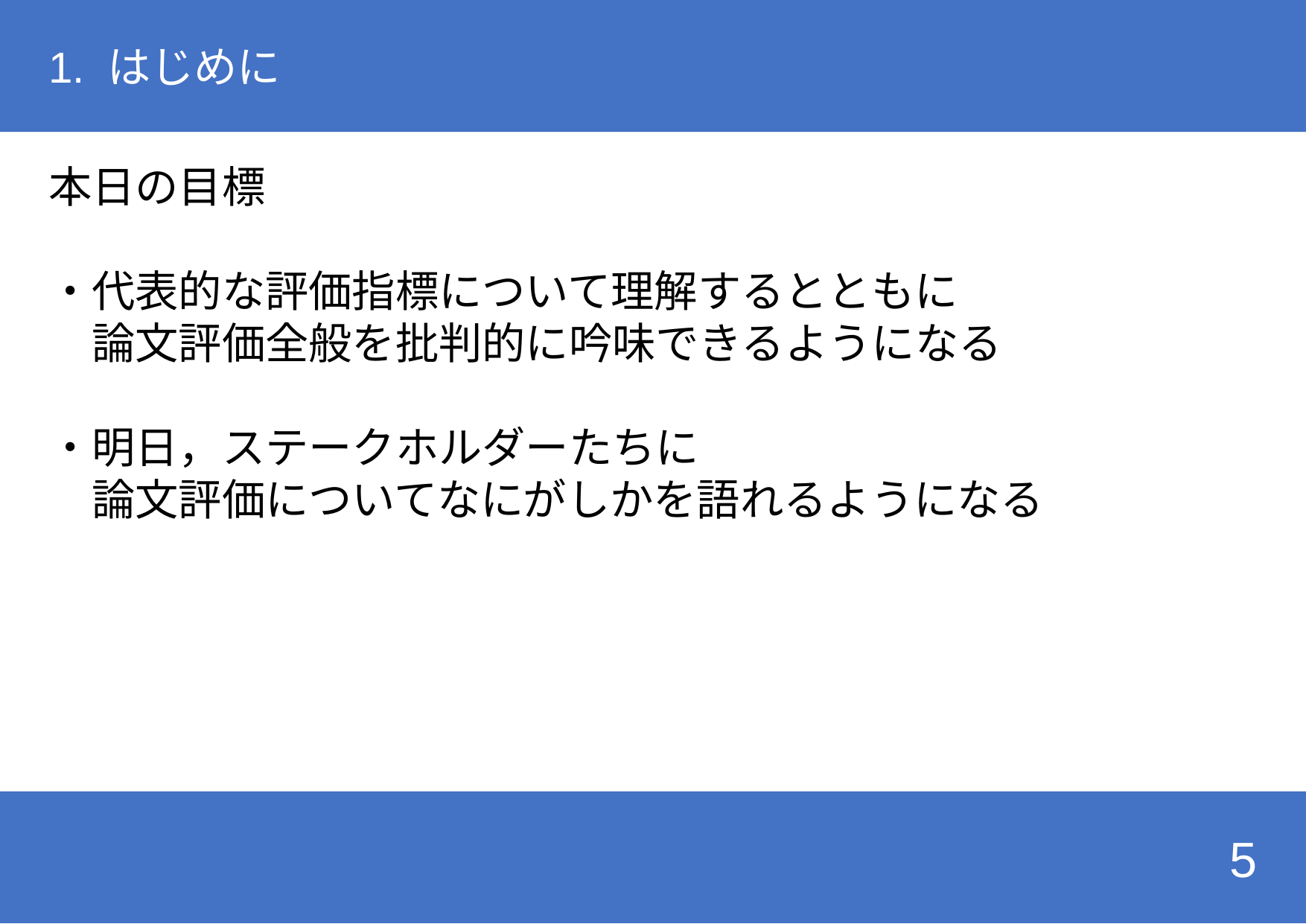

# 1. はじめに
本日の目標

・代表的な評価指標について理解するとともに
　論文評価全般を批判的に吟味できるようになる
・明日，ステークホルダーたちに
　論文評価についてなにがしかを語れるようになる
5